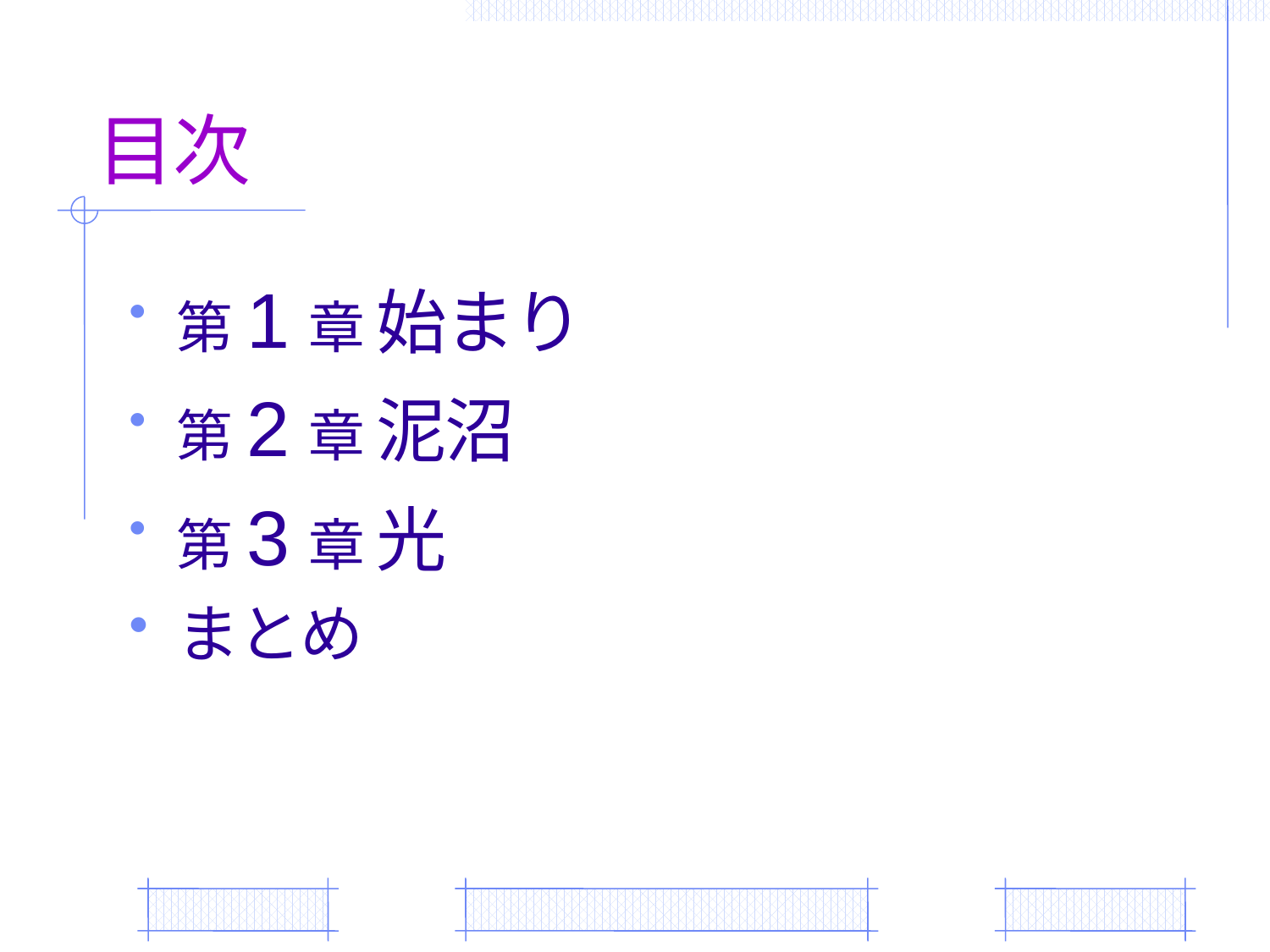

# 目次
第1章 始まり
第2章 泥沼
第3章 光
まとめ